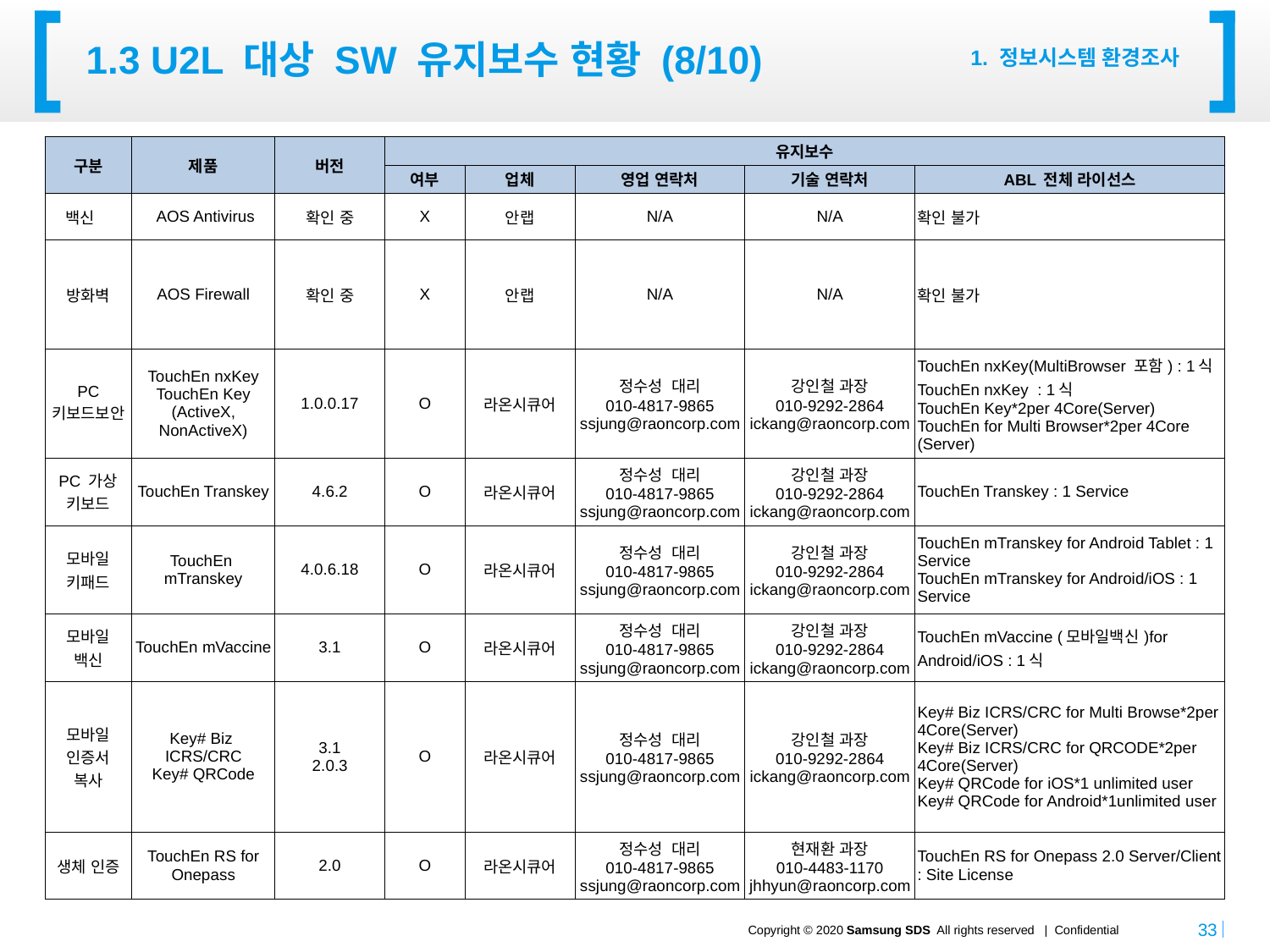

# 1.3 U2L 대상 SW 유지보수 현황 (8/10)
1. 정보시스템 환경조사
| 구분 | 제품 | 버전 | 유지보수 |  |  |  |  |
| --- | --- | --- | --- | --- | --- | --- | --- |
|  |  |  | 여부 | 업체 | 영업 연락처 | 기술 연락처 | ABL 전체 라이선스 |
| 백신 | AOS Antivirus | 확인 중 | X | 안랩 | N/A | N/A | 확인 불가 |
| 방화벽 | AOS Firewall | 확인 중 | X | 안랩 | N/A | N/A | 확인 불가 |
| PC 키보드보안 | TouchEn nxKey TouchEn Key (ActiveX, NonActiveX) | 1.0.0.17 | O | 라온시큐어 | 정수성 대리 010-4817-9865 ssjung@raoncorp.com | 강인철 과장 010-9292-2864 ickang@raoncorp.com | TouchEn nxKey(MultiBrowser 포함) : 1식 TouchEn nxKey : 1식 TouchEn Key\*2per 4Core(Server) TouchEn for Multi Browser\*2per 4Core (Server) |
| PC 가상 키보드 | TouchEn Transkey | 4.6.2 | O | 라온시큐어 | 정수성 대리 010-4817-9865 ssjung@raoncorp.com | 강인철 과장 010-9292-2864 ickang@raoncorp.com | TouchEn Transkey : 1 Service |
| 모바일 키패드 | TouchEn mTranskey | 4.0.6.18 | O | 라온시큐어 | 정수성 대리 010-4817-9865 ssjung@raoncorp.com | 강인철 과장 010-9292-2864 ickang@raoncorp.com | TouchEn mTranskey for Android Tablet : 1 Service TouchEn mTranskey for Android/iOS : 1 Service |
| 모바일 백신 | TouchEn mVaccine | 3.1 | O | 라온시큐어 | 정수성 대리 010-4817-9865 ssjung@raoncorp.com | 강인철 과장 010-9292-2864 ickang@raoncorp.com | TouchEn mVaccine (모바일백신)for Android/iOS : 1식 |
| 모바일 인증서 복사 | Key# Biz ICRS/CRC Key# QRCode | 3.1 2.0.3 | O | 라온시큐어 | 정수성 대리 010-4817-9865 ssjung@raoncorp.com | 강인철 과장 010-9292-2864 ickang@raoncorp.com | Key# Biz ICRS/CRC for Multi Browse\*2per 4Core(Server) Key# Biz ICRS/CRC for QRCODE\*2per 4Core(Server) Key# QRCode for iOS\*1 unlimited user Key# QRCode for Android\*1unlimited user |
| 생체 인증 | TouchEn RS for Onepass | 2.0 | O | 라온시큐어 | 정수성 대리 010-4817-9865 ssjung@raoncorp.com | 현재환 과장 010-4483-1170 jhhyun@raoncorp.com | TouchEn RS for Onepass 2.0 Server/Client : Site License |